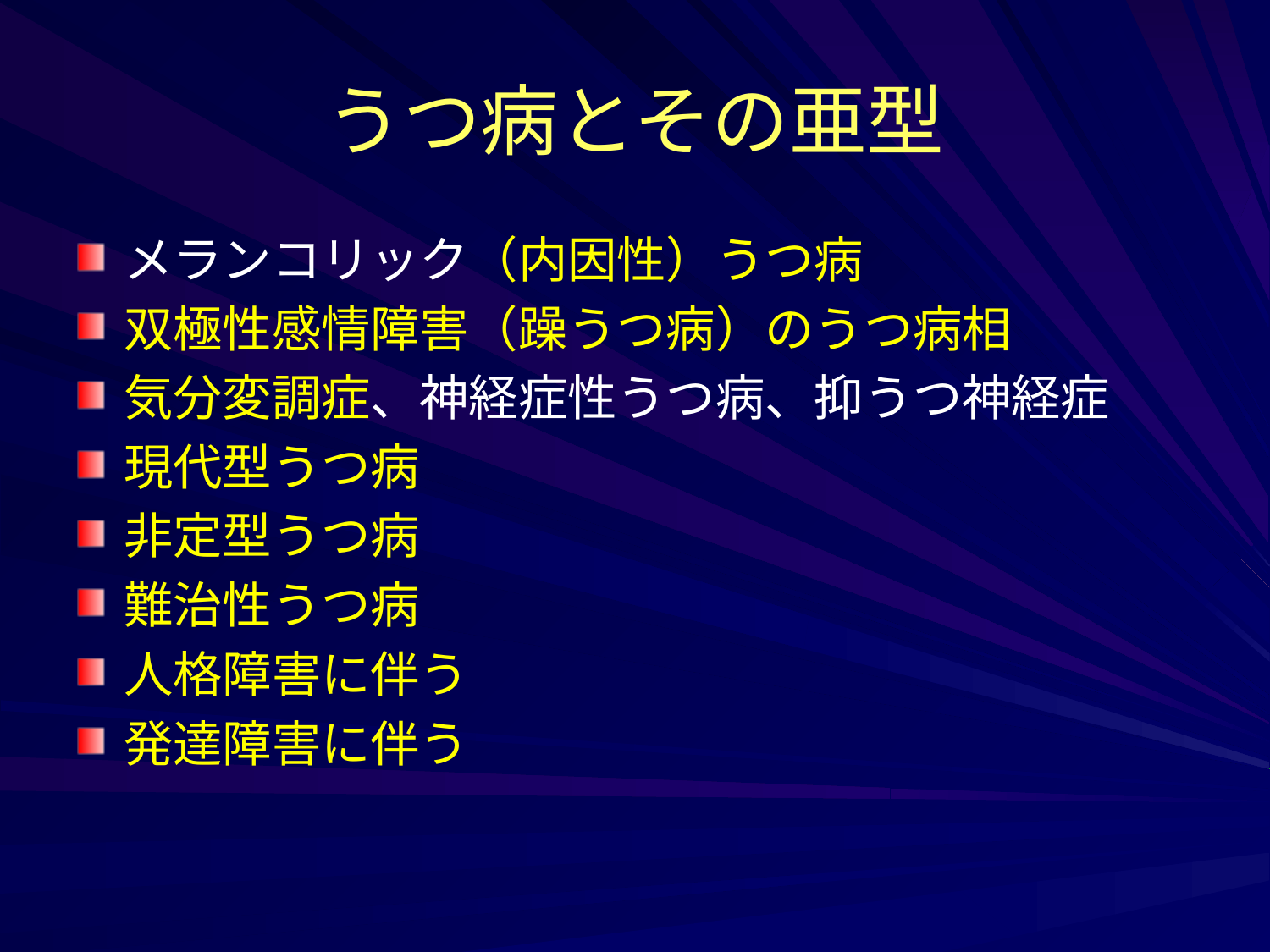

# うつ病とその亜型
メランコリック（内因性）うつ病
双極性感情障害（躁うつ病）のうつ病相
気分変調症、神経症性うつ病、抑うつ神経症
現代型うつ病
非定型うつ病
難治性うつ病
人格障害に伴う
発達障害に伴う